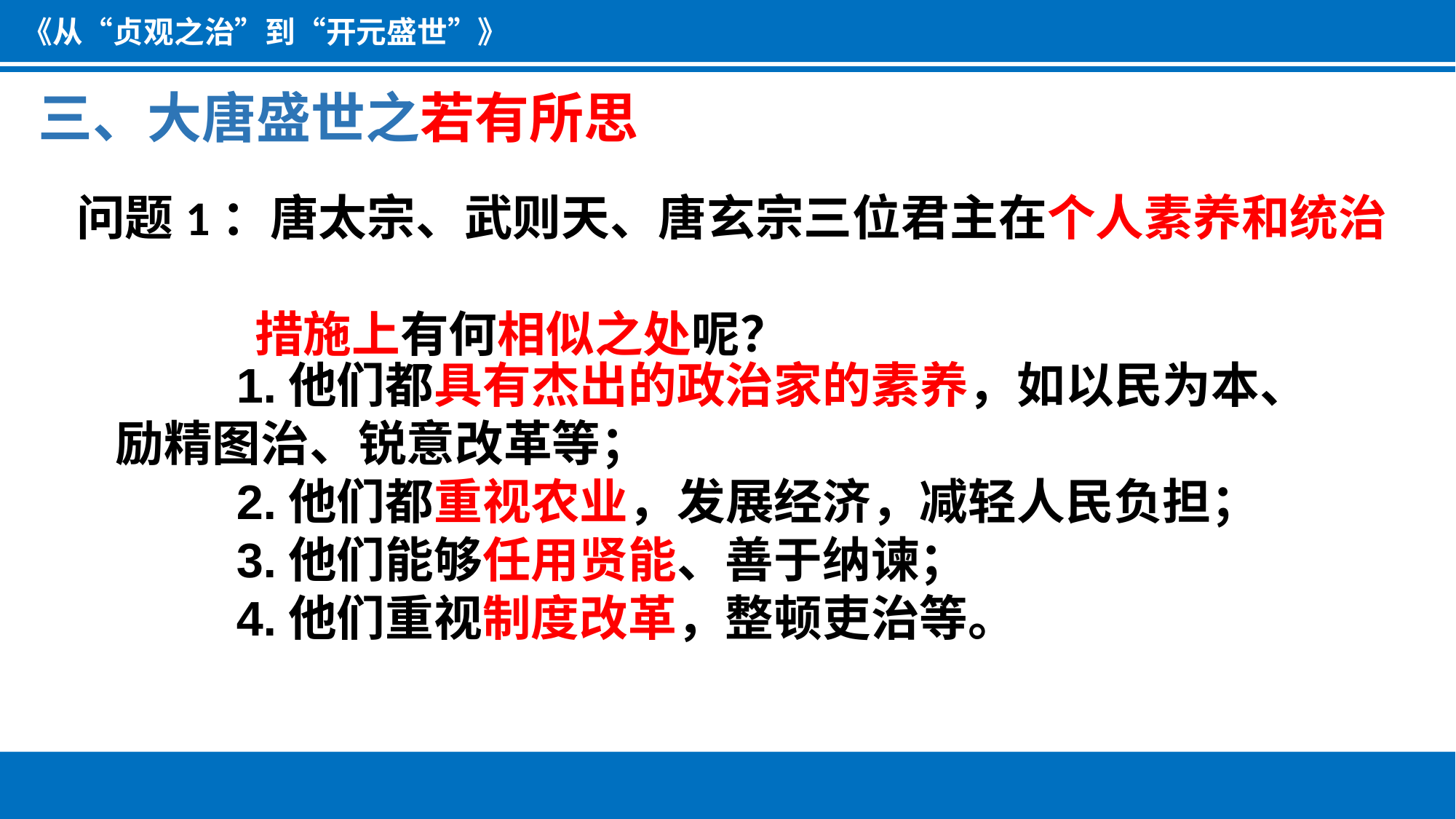

《从“贞观之治”到“开元盛世”》

三、大唐盛世之若有所思
问题1：唐太宗、武则天、唐玄宗三位君主在个人素养和统治
               措施上有何相似之处呢？
         1.他们都具有杰出的政治家的素养，如以民为本、励精图治、锐意改革等；
         2.他们都重视农业，发展经济，减轻人民负担；
         3.他们能够任用贤能、善于纳谏；
         4.他们重视制度改革，整顿吏治等。